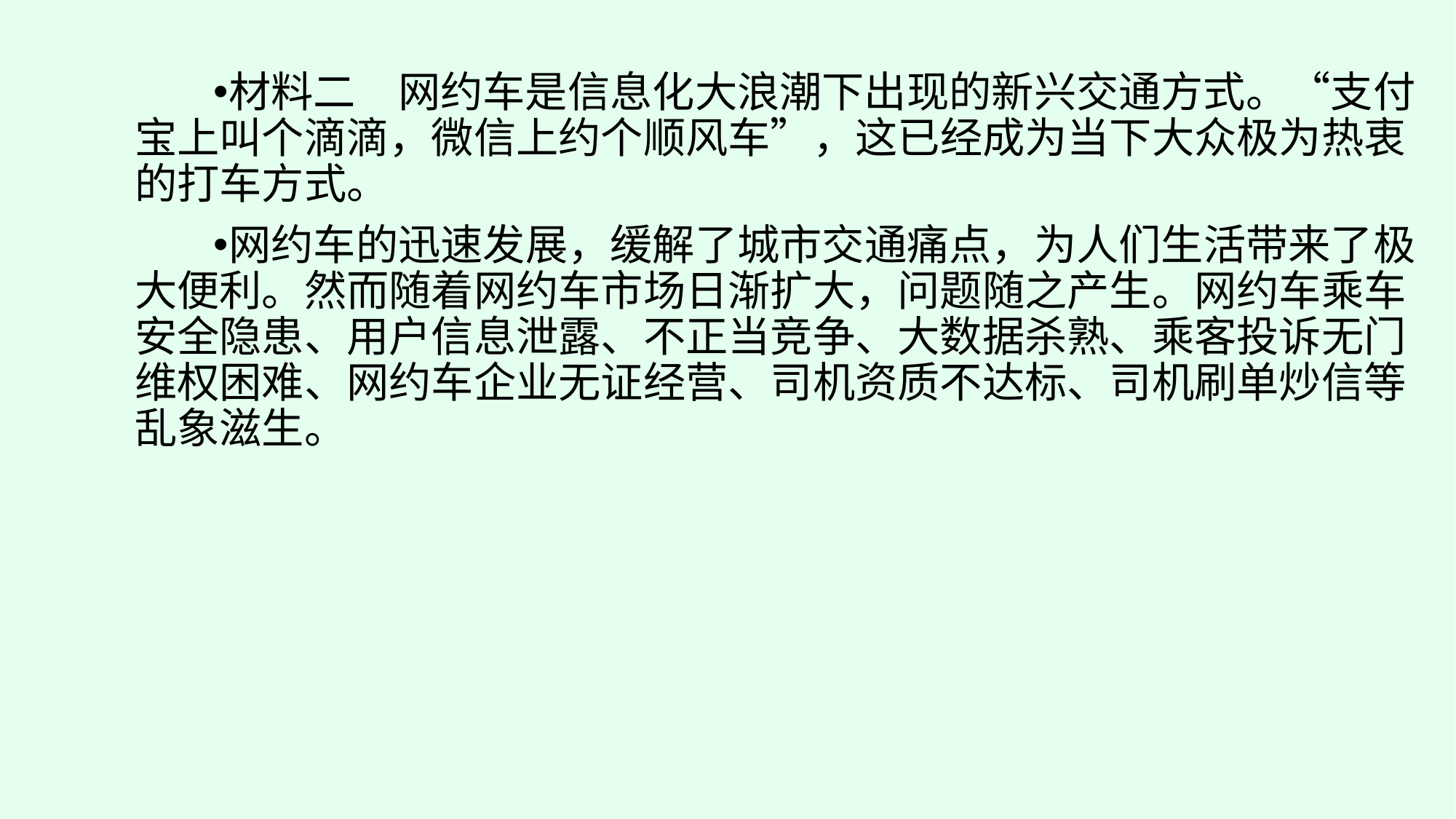

材料二　网约车是信息化大浪潮下出现的新兴交通方式。“支付宝上叫个滴滴，微信上约个顺风车”，这已经成为当下大众极为热衷的打车方式。
网约车的迅速发展，缓解了城市交通痛点，为人们生活带来了极大便利。然而随着网约车市场日渐扩大，问题随之产生。网约车乘车安全隐患、用户信息泄露、不正当竞争、大数据杀熟、乘客投诉无门维权困难、网约车企业无证经营、司机资质不达标、司机刷单炒信等乱象滋生。